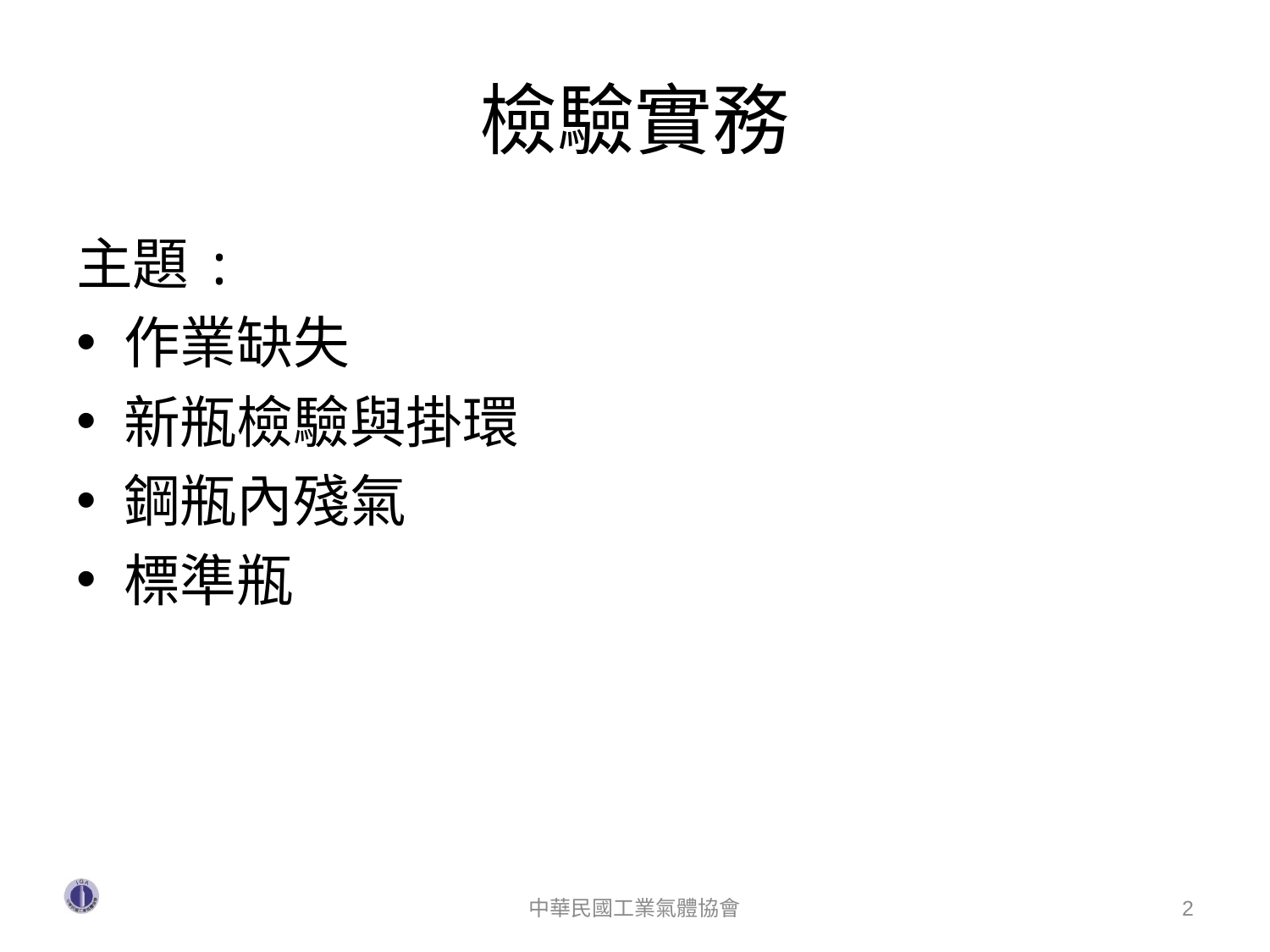

# 檢驗實務
主題:
作業缺失
新瓶檢驗與掛環
鋼瓶內殘氣
標準瓶

中華民國工業氣體協會
2